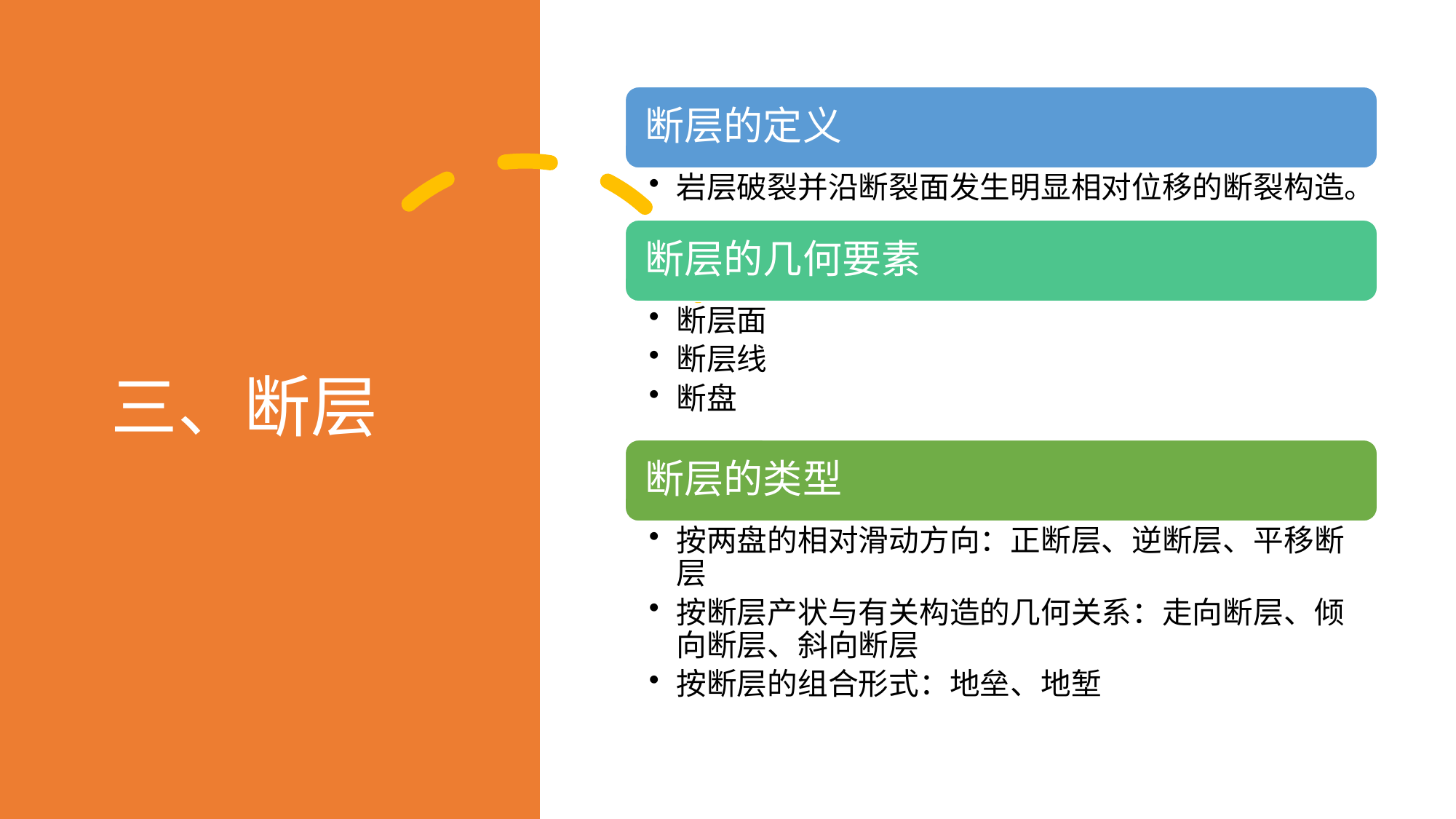

# 三、断层
断层的定义
岩层破裂并沿断裂面发生明显相对位移的断裂构造。
断层的几何要素
断层面
断层线
断盘
断层的类型
按两盘的相对滑动方向：正断层、逆断层、平移断层
按断层产状与有关构造的几何关系：走向断层、倾向断层、斜向断层
按断层的组合形式：地垒、地堑